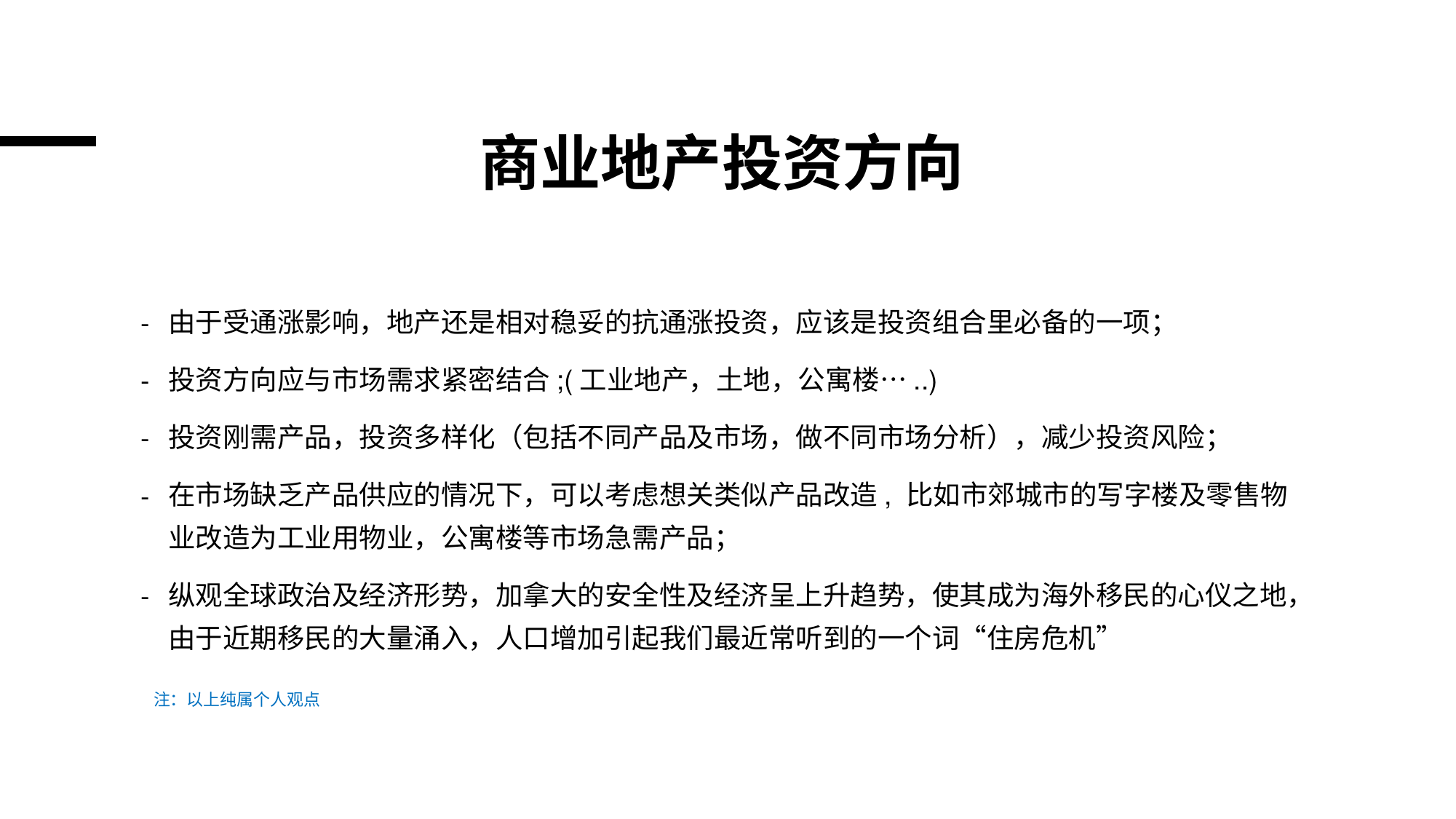

# 商业地产投资方向
由于受通涨影响，地产还是相对稳妥的抗通涨投资，应该是投资组合里必备的一项；
投资方向应与市场需求紧密结合;(工业地产，土地，公寓楼…..)
投资刚需产品，投资多样化（包括不同产品及市场，做不同市场分析），减少投资风险；
在市场缺乏产品供应的情况下，可以考虑想关类似产品改造, 比如市郊城市的写字楼及零售物业改造为工业用物业，公寓楼等市场急需产品；
纵观全球政治及经济形势，加拿大的安全性及经济呈上升趋势，使其成为海外移民的心仪之地，由于近期移民的大量涌入，人口增加引起我们最近常听到的一个词“住房危机”
 注：以上纯属个人观点